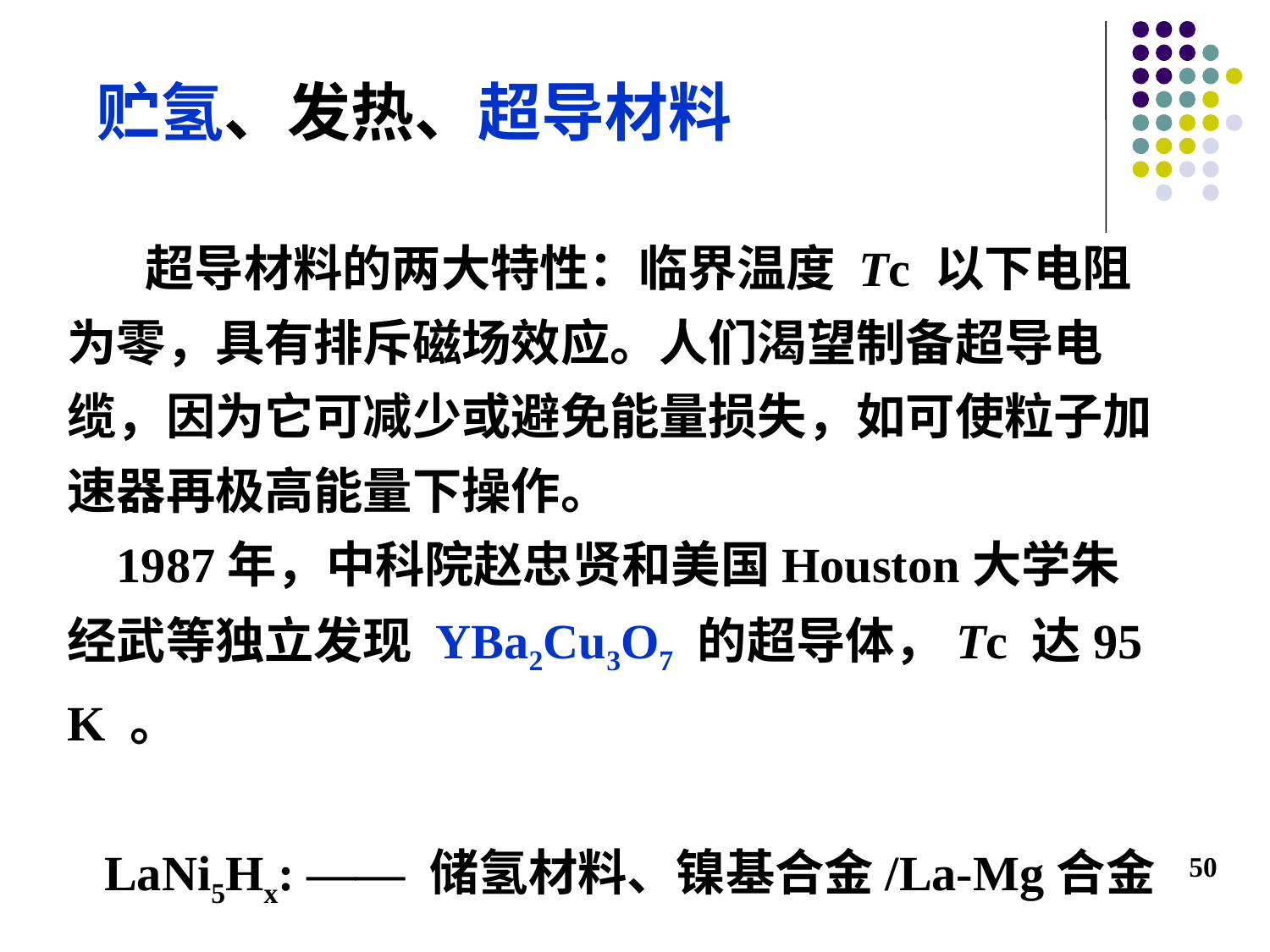

贮氢、发热、超导材料
      超导材料的两大特性：临界温度 Tc 以下电阻为零，具有排斥磁场效应。人们渴望制备超导电缆，因为它可减少或避免能量损失，如可使粒子加速器再极高能量下操作。
    1987年，中科院赵忠贤和美国Houston大学朱经武等独立发现 YBa2Cu3O7 的超导体，Tc 达95 K 。

   LaNi5Hx: —— 储氢材料、镍基合金/La-Mg合金
50